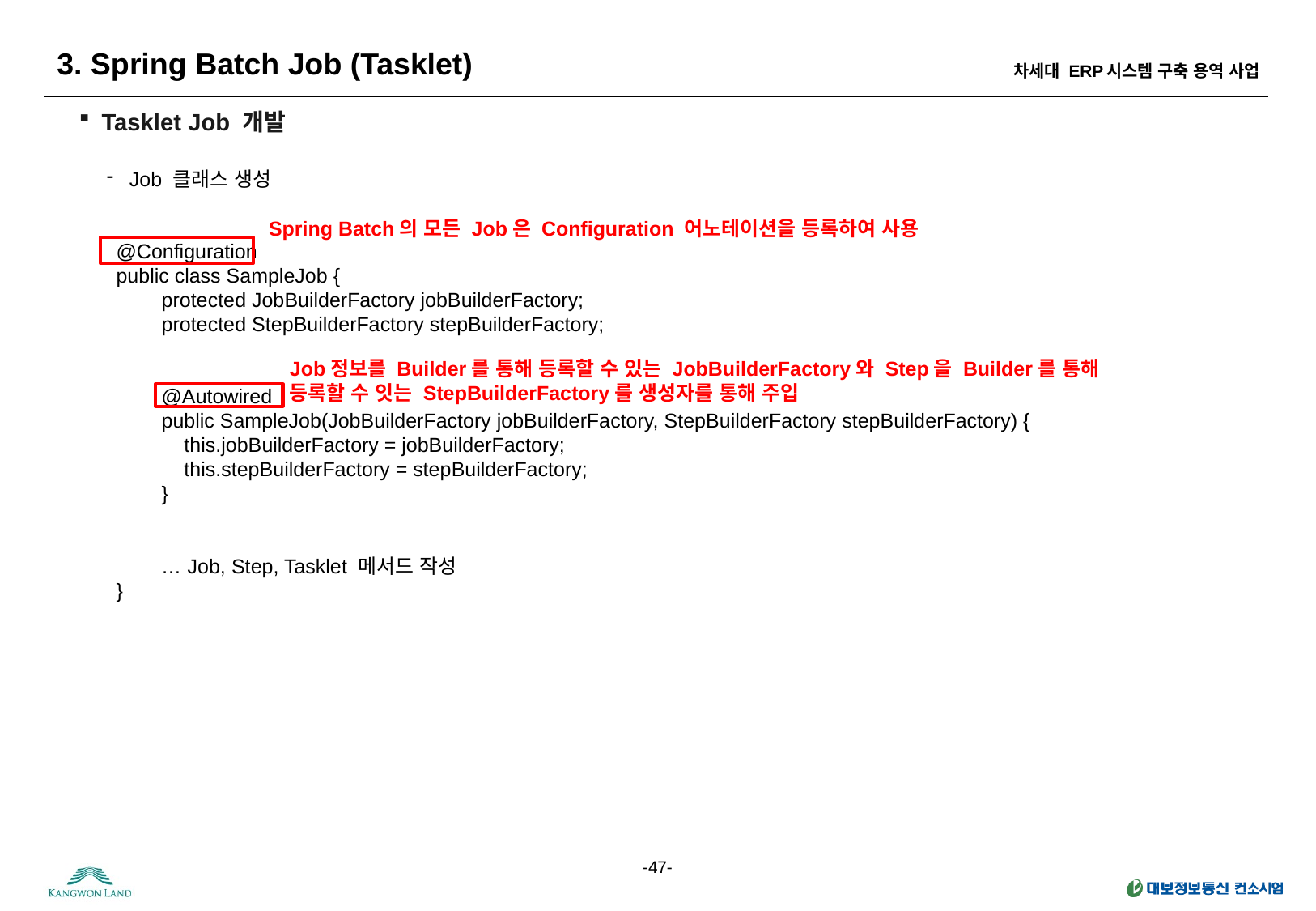

3. Spring Batch Job (Tasklet)
Tasklet Job 개발

Job 클래스 생성
Spring Batch의 모든 Job은 Configuration 어노테이션을 등록하여 사용
@Configuration
public class SampleJob {
        protected JobBuilderFactory jobBuilderFactory;
        protected StepBuilderFactory stepBuilderFactory;

        @Autowired
        public SampleJob(JobBuilderFactory jobBuilderFactory, StepBuilderFactory stepBuilderFactory) {
            this.jobBuilderFactory = jobBuilderFactory;
            this.stepBuilderFactory = stepBuilderFactory;
        }

        … Job, Step, Tasklet 메서드 작성
}

Job정보를 Builder를 통해 등록할 수 있는 JobBuilderFactory와 Step을 Builder를 통해
등록할 수 잇는 StepBuilderFactory를 생성자를 통해 주입